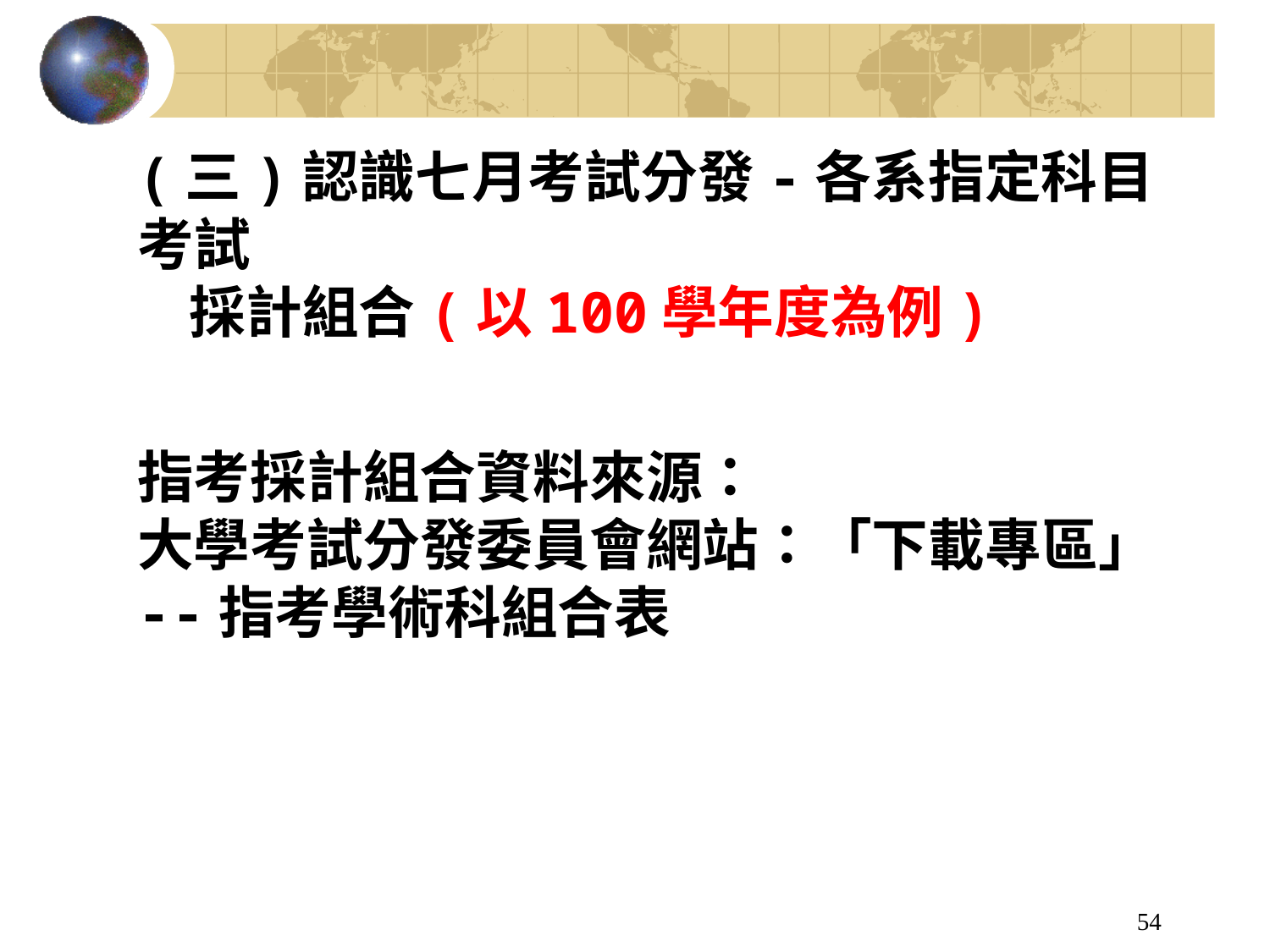

# (三)認識七月考試分發-各系指定科目考試 採計組合(以100學年度為例)
指考採計組合資料來源：
大學考試分發委員會網站：「下載專區」
--指考學術科組合表
54